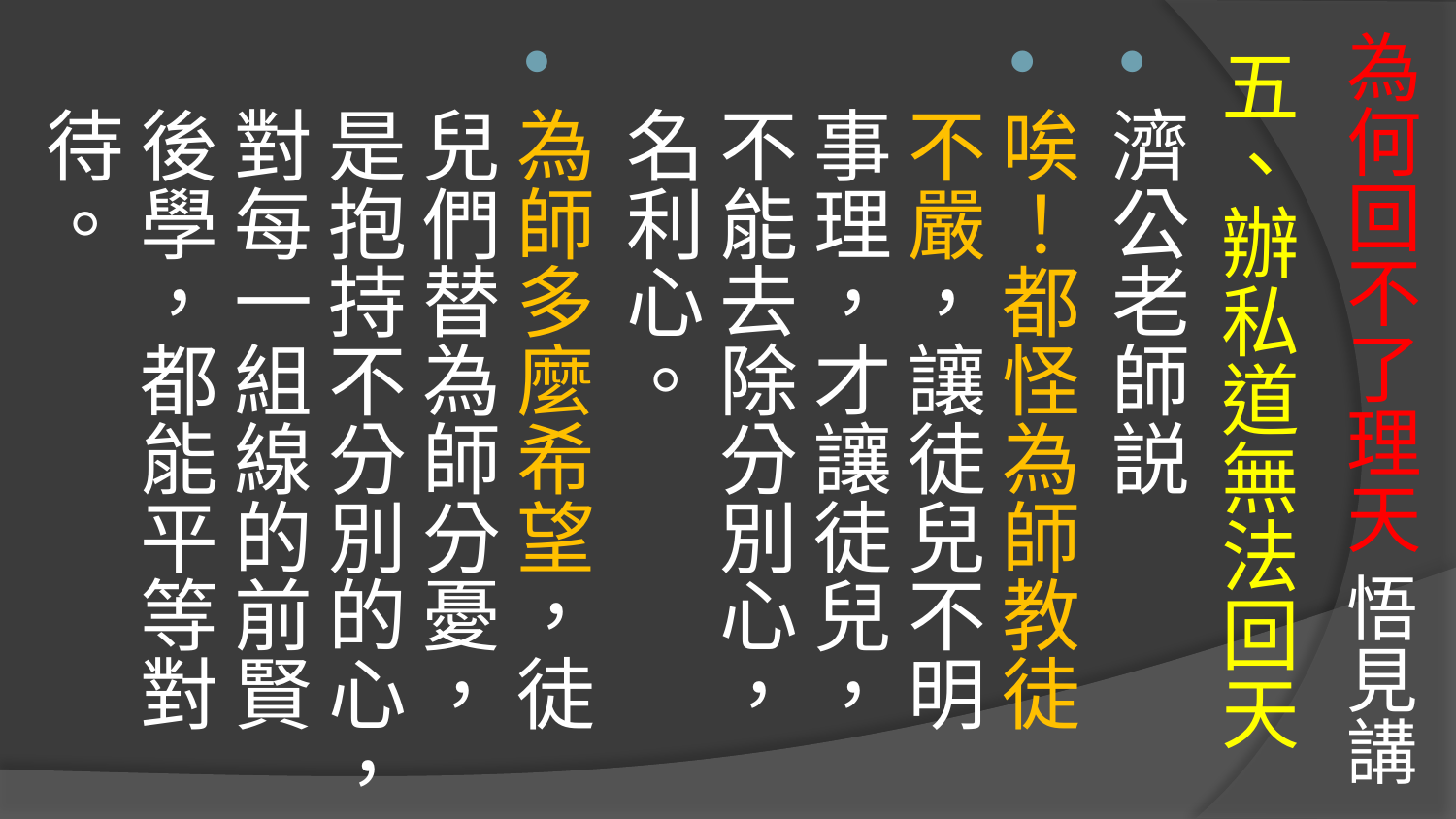

# 為何回不了理天 悟見講
五、辦私道無法回天
濟公老師説
唉！都怪為師教徒不嚴，讓徒兒不明事理，才讓徒兒，不能去除分別心，名利心。
為師多麼希望，徒兒們替為師分憂，是抱持不分別的心，對每一組線的前賢後學，都能平等對待。